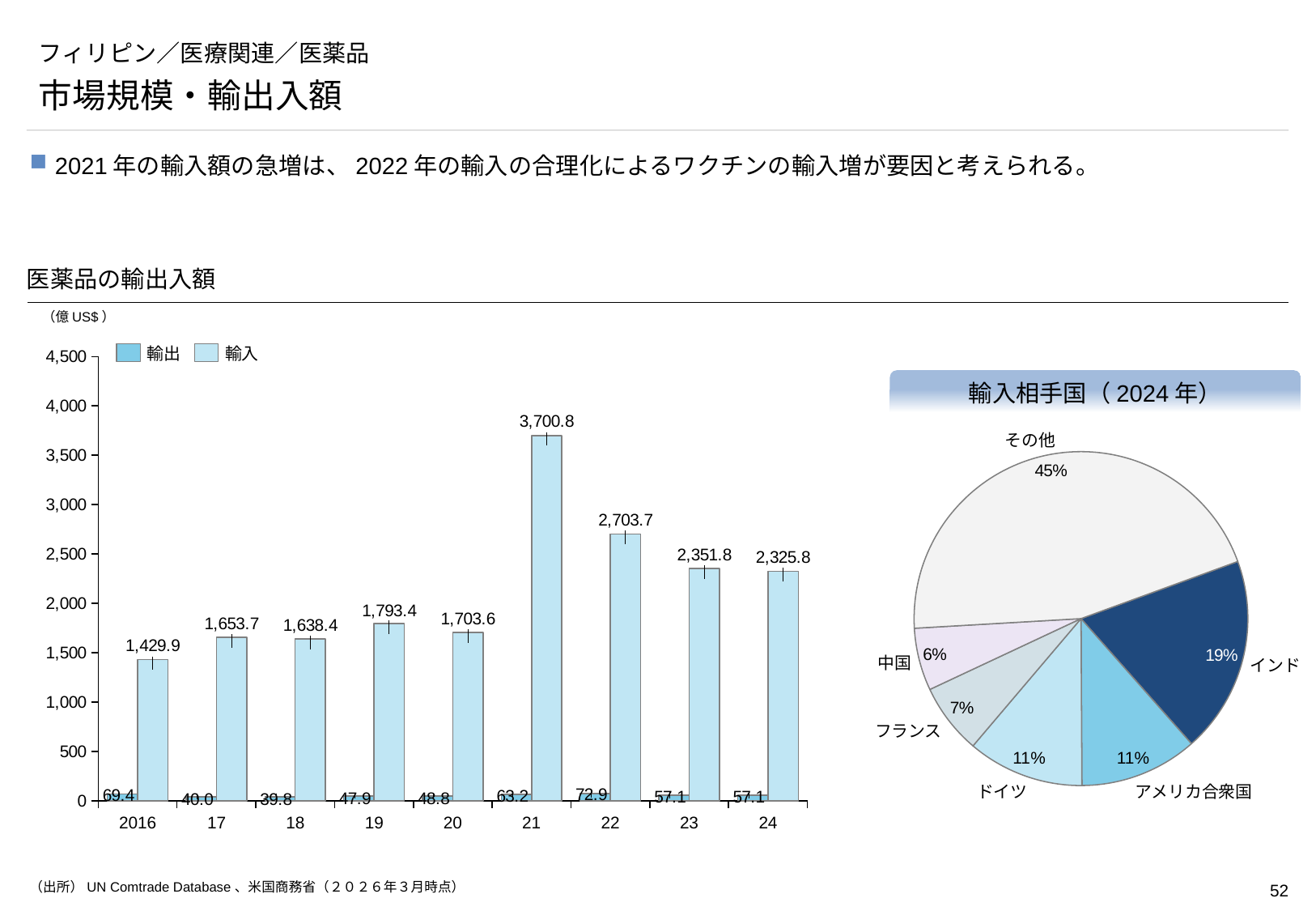

# フィリピン／医療関連／医薬品
市場規模・輸出入額
2021年の輸入額の急増は、2022年の輸入の合理化によるワクチンの輸入増が要因と考えられる。
医薬品の輸出入額
（億US$）

### Chart

| Category |  |  |
|---|---|---|
輸出
輸入

輸入相手国（2024年）

### Chart

| Category |  |
|---|---|
その他
中国
インド
フランス
アメリカ合衆国
ドイツ
2016
17
18
19
20
21
22
23
24
（出所）UN Comtrade Database、米国商務省（２０２６年３月時点）